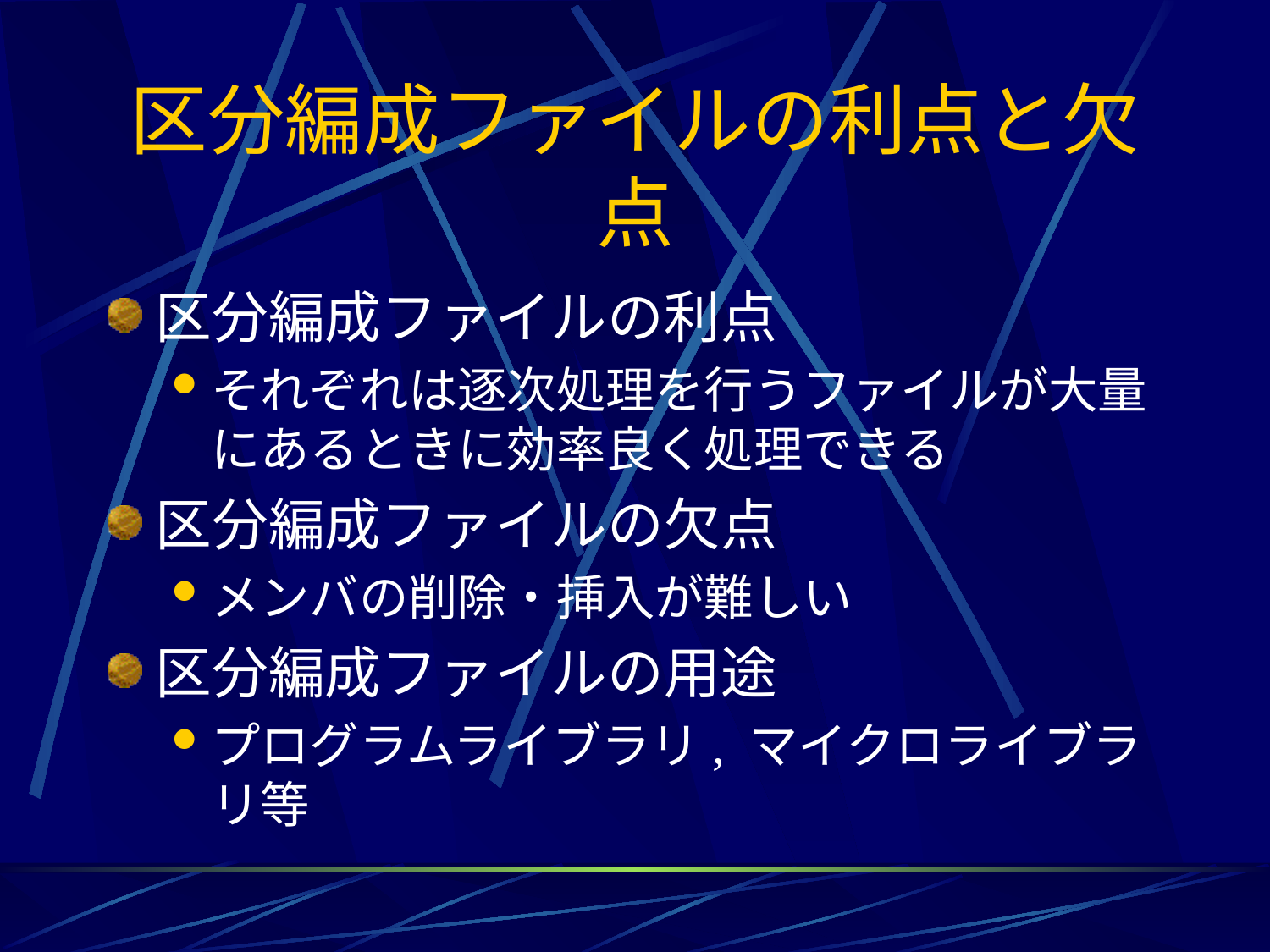

# 区分編成ファイルの利点と欠点
区分編成ファイルの利点
それぞれは逐次処理を行うファイルが大量にあるときに効率良く処理できる
区分編成ファイルの欠点
メンバの削除・挿入が難しい
区分編成ファイルの用途
プログラムライブラリ, マイクロライブラリ等